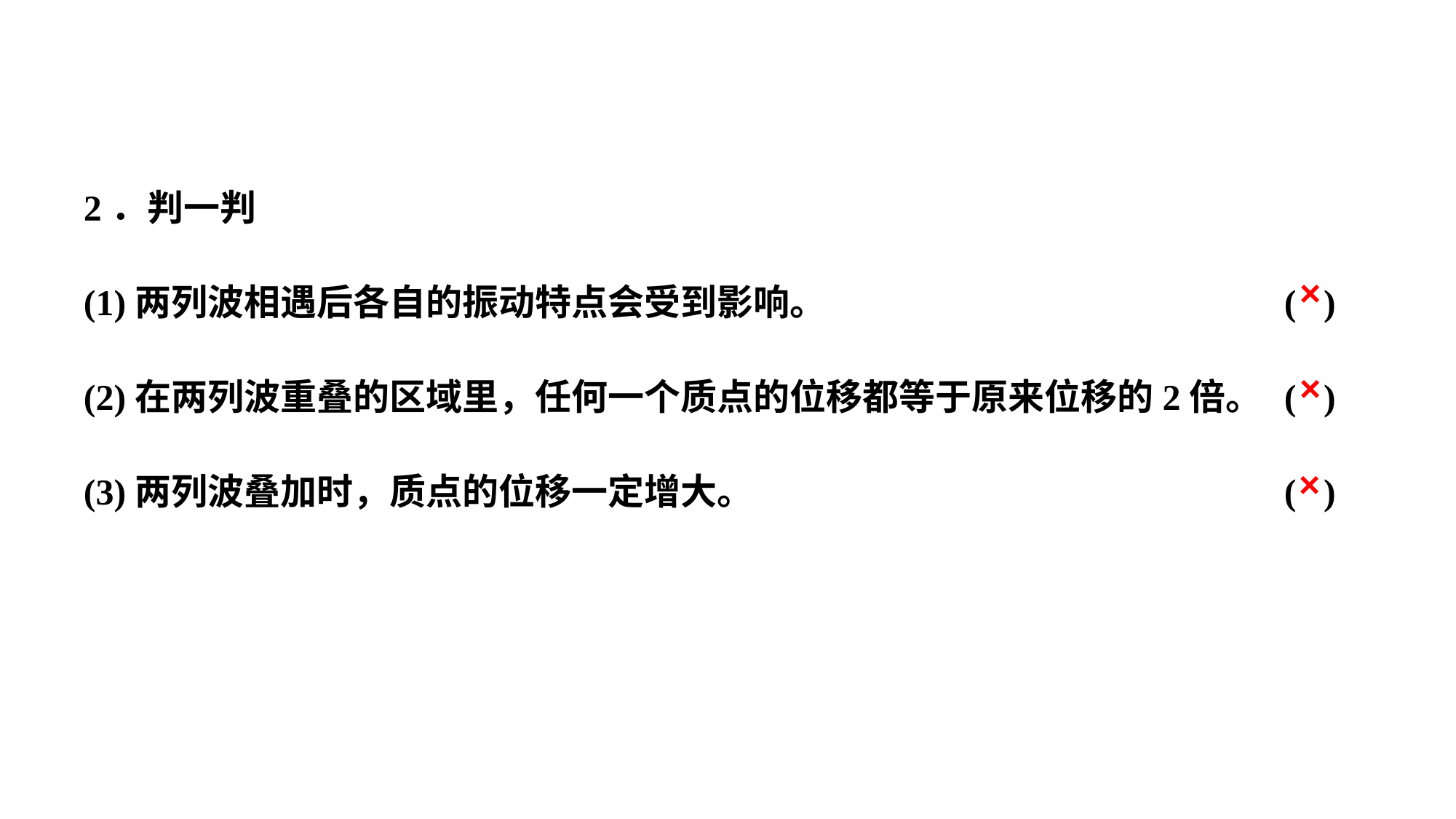

2．判一判
(1)两列波相遇后各自的振动特点会受到影响。					(   )
(2)在两列波重叠的区域里，任何一个质点的位移都等于原来位移的2倍。	(   )
(3)两列波叠加时，质点的位移一定增大。					(   )

×
×
×